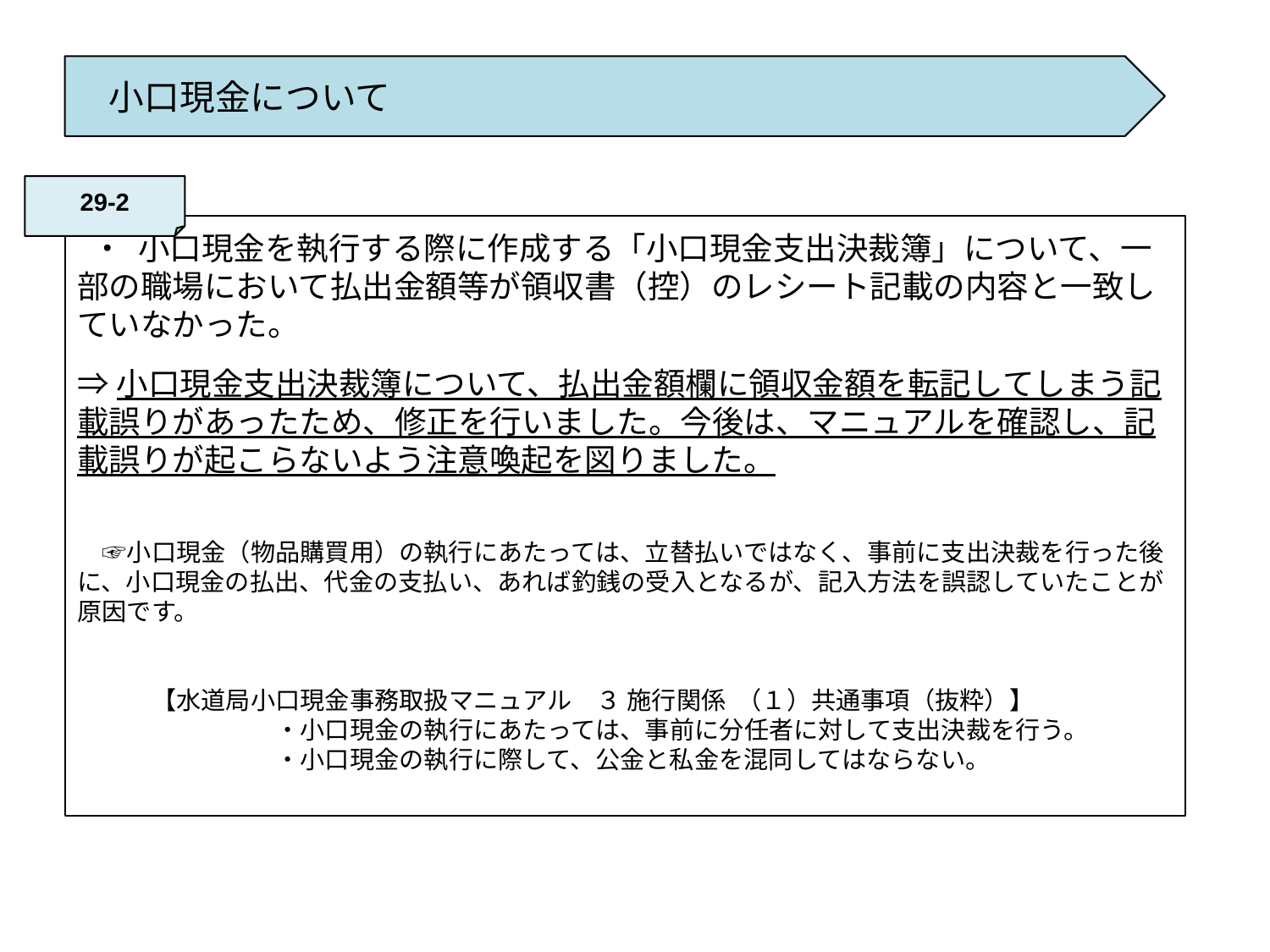

小口現金について
29‐2
 ・  小口現金を執行する際に作成する「小口現金支出決裁簿」について、一部の職場において払出金額等が領収書（控）のレシート記載の内容と一致していなかった。

⇒小口現金支出決裁簿について、払出金額欄に領収金額を転記してしまう記載誤りがあったため、修正を行いました。今後は、マニュアルを確認し、記載誤りが起こらないよう注意喚起を図りました。

　☞小口現金（物品購買用）の執行にあたっては、立替払いではなく、事前に支出決裁を行った後に、小口現金の払出、代金の支払い、あれば釣銭の受入となるが、記入方法を誤認していたことが原因です。

　　　【水道局小口現金事務取扱マニュアル　３ 施行関係  （１）共通事項（抜粋）】
　　　　　　　　・小口現金の執行にあたっては、事前に分任者に対して支出決裁を行う。
　　　　　　　　・小口現金の執行に際して、公金と私金を混同してはならない。